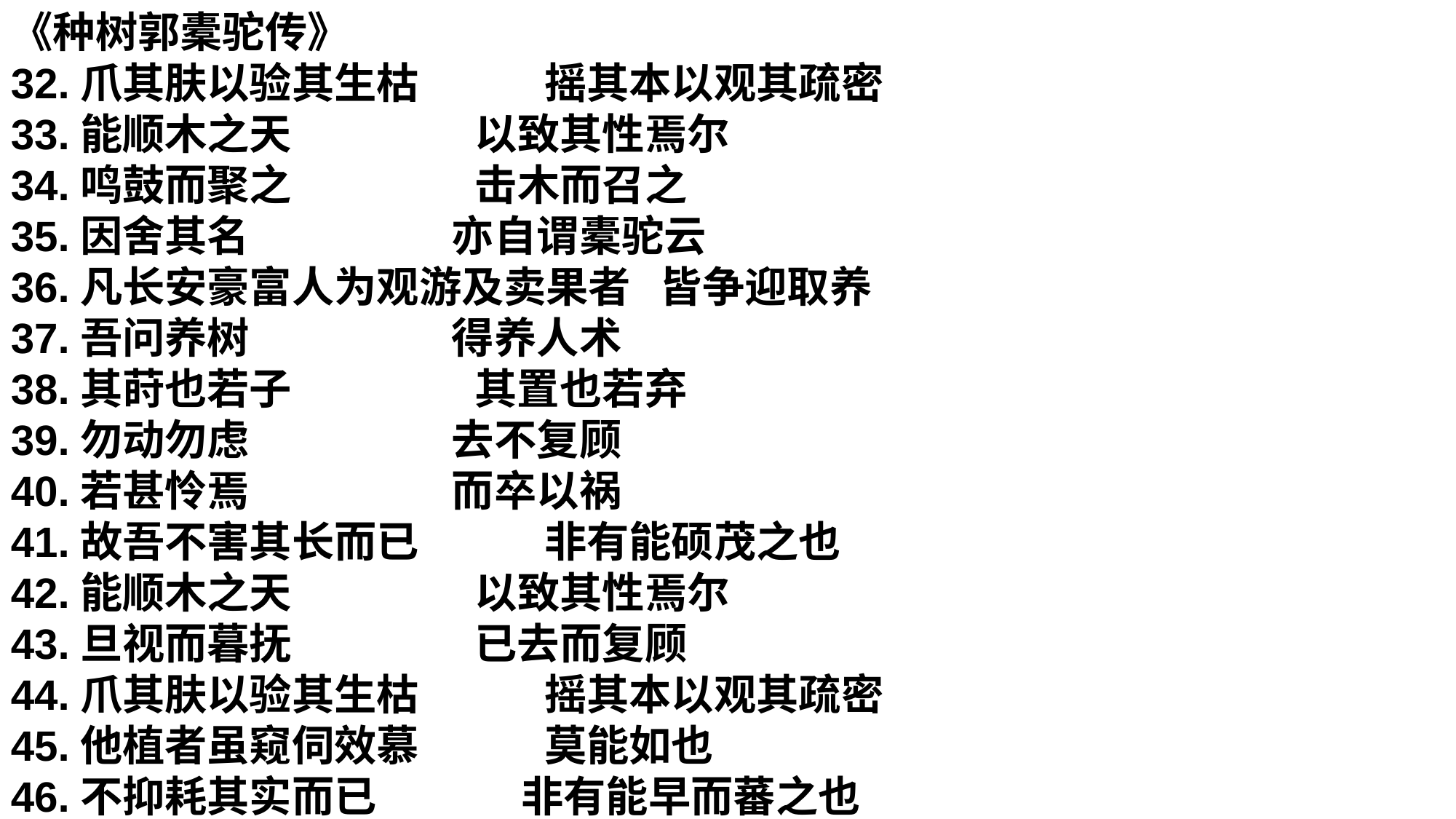

《种树郭橐驼传》
32.爪其肤以验其生枯             摇其本以观其疏密
33.能顺木之天                   以致其性焉尔
34.鸣鼓而聚之                   击木而召之
35.因舍其名                     亦自谓橐驼云
36.凡长安豪富人为观游及卖果者   皆争迎取养
37.吾问养树                     得养人术
38.其莳也若子                   其置也若弃
39.勿动勿虑                     去不复顾
40.若甚怜焉                     而卒以祸
41.故吾不害其长而已             非有能硕茂之也
42.能顺木之天                   以致其性焉尔
43.旦视而暮抚                   已去而复顾
44.爪其肤以验其生枯             摇其本以观其疏密
45.他植者虽窥伺效慕             莫能如也
46.不抑耗其实而已               非有能早而蕃之也